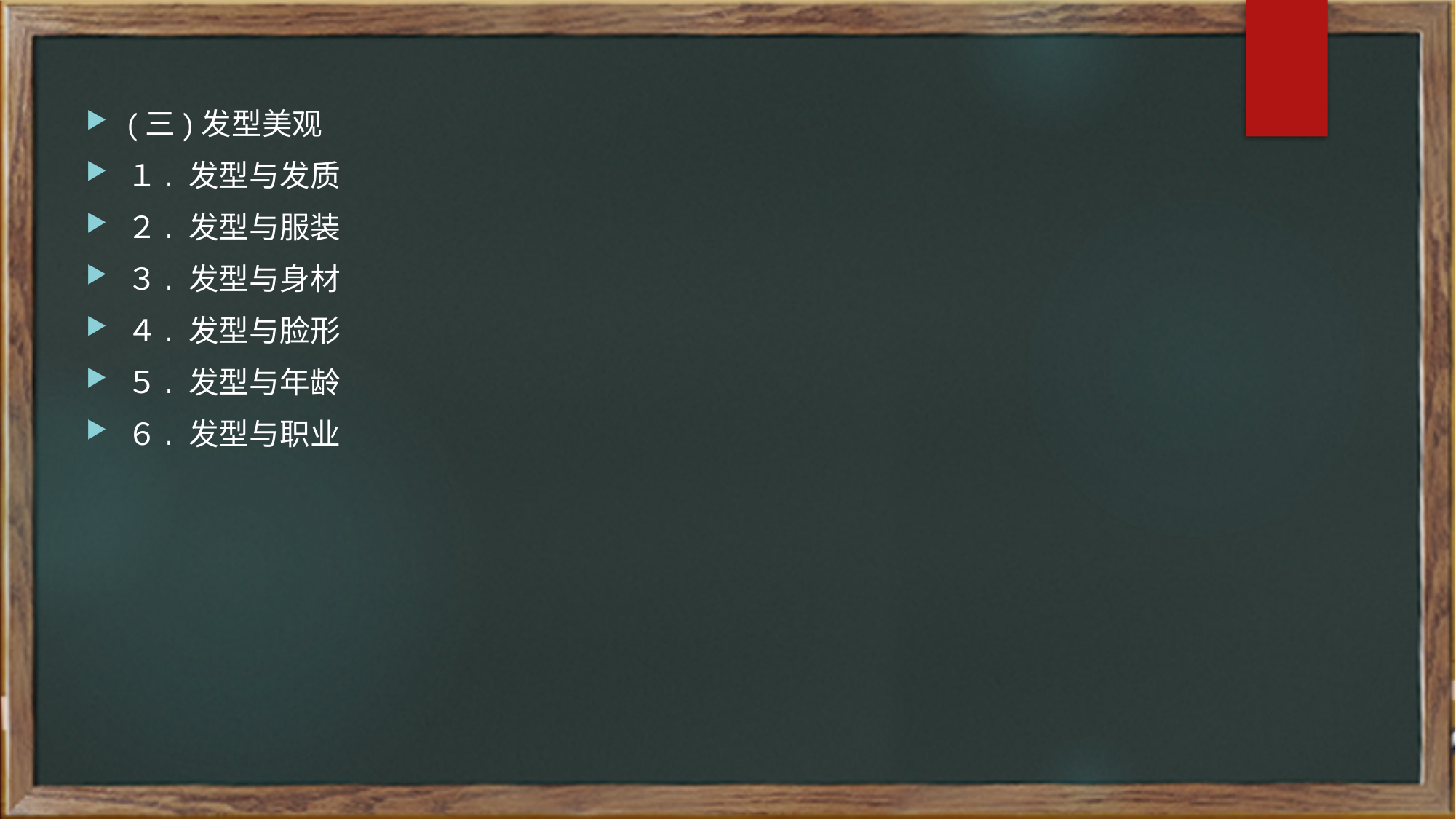

(三)发型美观
１. 发型与发质
２. 发型与服装
３. 发型与身材
４. 发型与脸形
５. 发型与年龄
６. 发型与职业